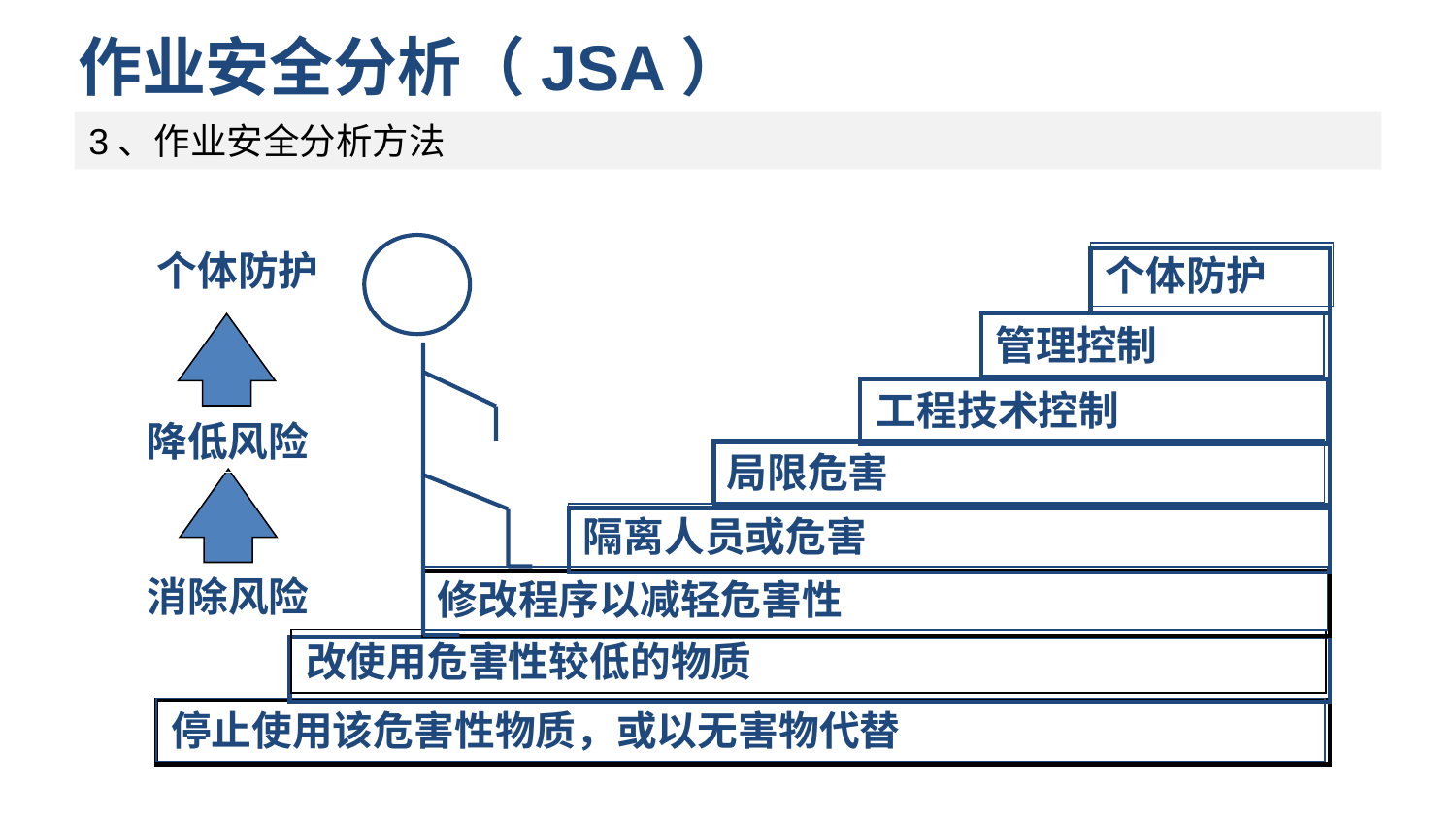

# 作业安全分析（JSA）
3、作业安全分析方法

个体防护
个体防护

管理控制

工程技术控制

降低风险
局限危害

隔离人员或危害

消除风险

修改程序以减轻危害性

改使用危害性较低的物质

停止使用该危害性物质，或以无害物代替